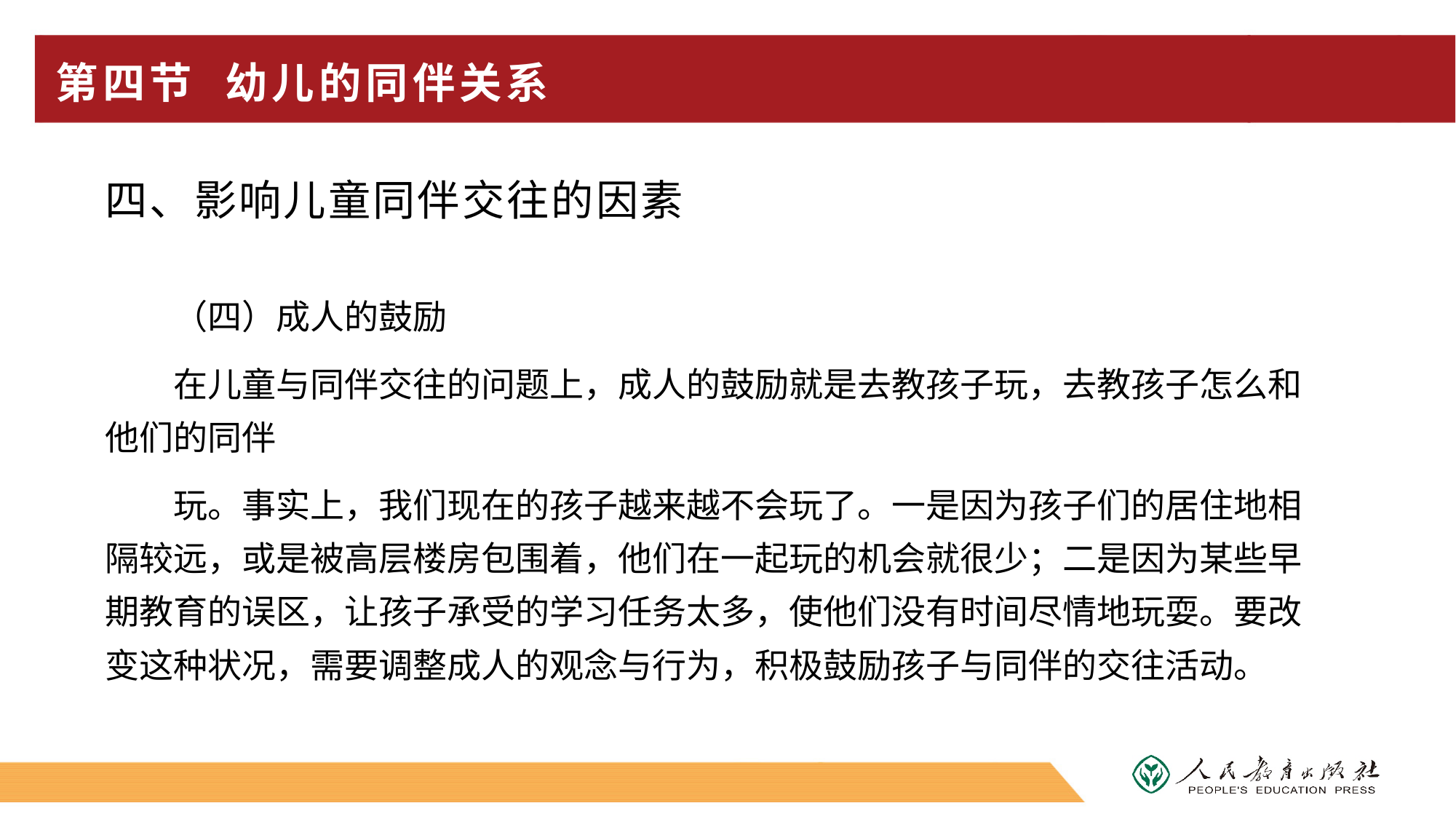

# 第四节  幼儿的同伴关系
四、影响儿童同伴交往的因素
（四）成人的鼓励
在儿童与同伴交往的问题上，成人的鼓励就是去教孩子玩，去教孩子怎么和他们的同伴
玩。事实上，我们现在的孩子越来越不会玩了。一是因为孩子们的居住地相隔较远，或是被高层楼房包围着，他们在一起玩的机会就很少；二是因为某些早期教育的误区，让孩子承受的学习任务太多，使他们没有时间尽情地玩耍。要改变这种状况，需要调整成人的观念与行为，积极鼓励孩子与同伴的交往活动。